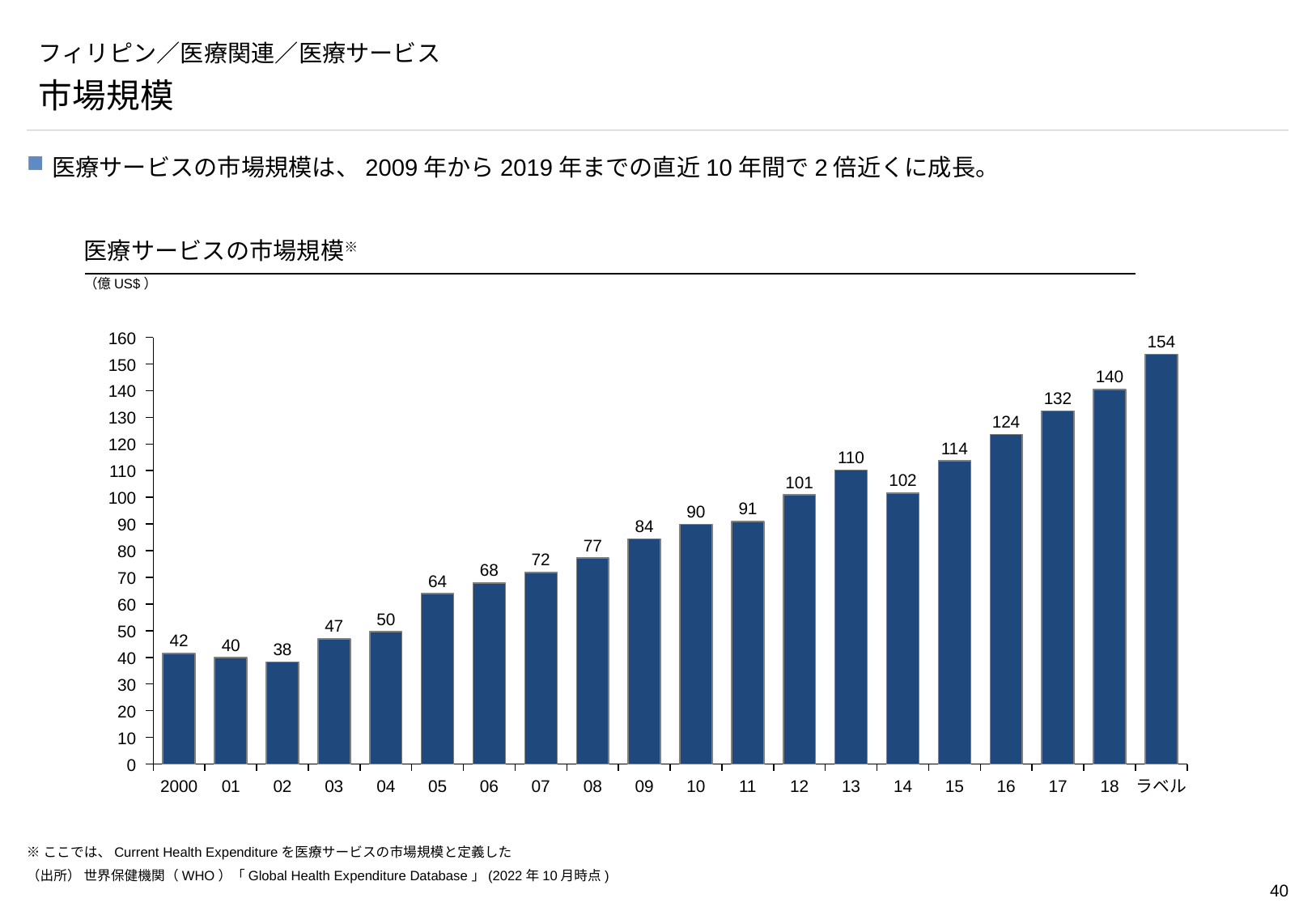

# フィリピン／医療関連／医療サービス
市場規模
医療サービスの市場規模は、2009年から2019年までの直近10年間で2倍近くに成長。
医療サービスの市場規模※
（億US$）

### Chart

| Category |  |
|---|---|
160
154
150
140
140
132
130
124
120
114
110
110
102
101
100
91
90
90
84
77
80
72
68
70
64
60
50
47
50
42
40
38
40
30
20
10
0
2000
01
02
03
04
05
06
07
08
09
10
11
12
13
14
15
16
17
18
ラベル
※ここでは、Current Health Expenditureを医療サービスの市場規模と定義した
（出所） 世界保健機関（WHO）「Global Health Expenditure Database」(2022年10月時点)